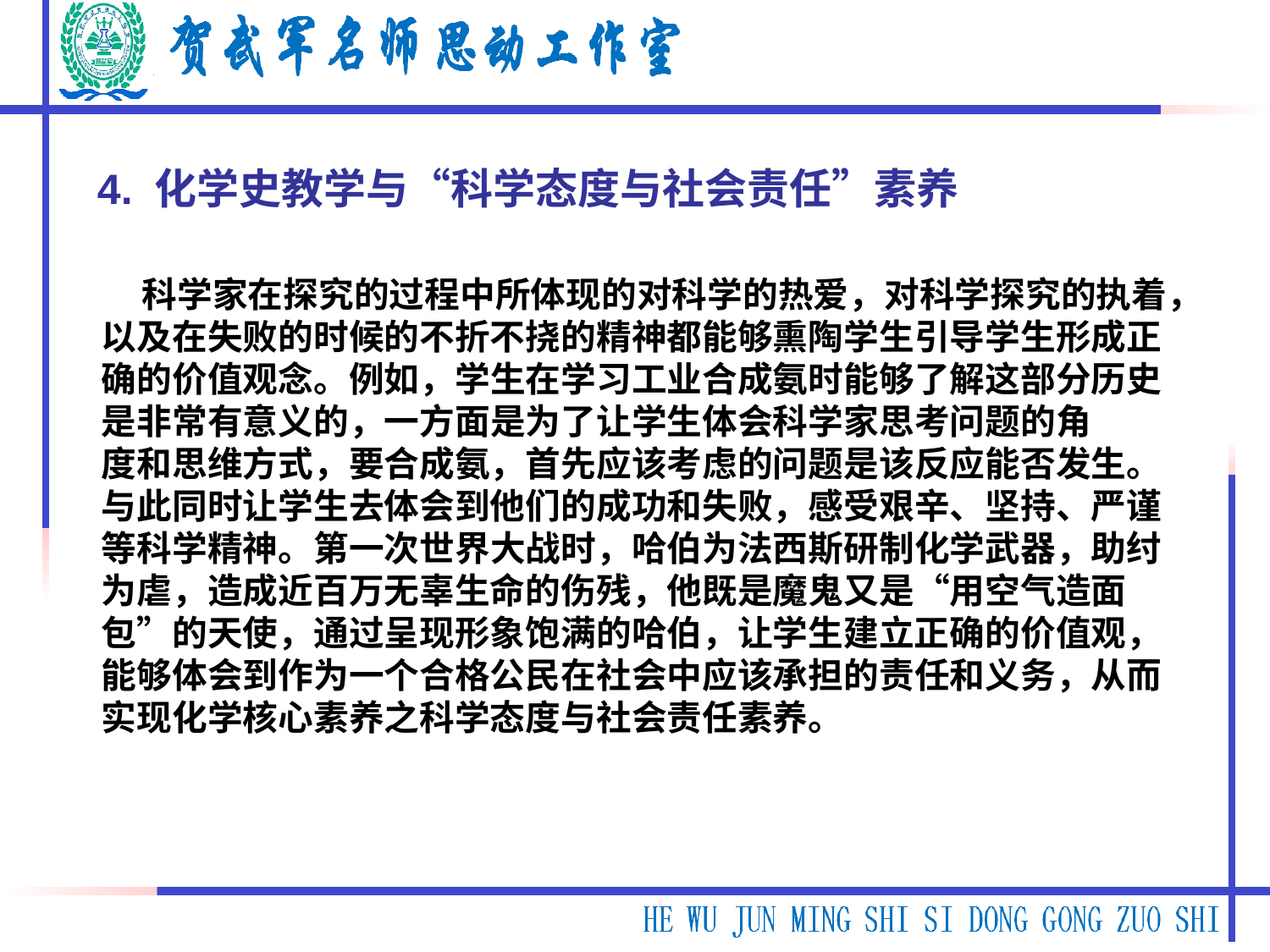

4. 化学史教学与“科学态度与社会责任”素养
    科学家在探究的过程中所体现的对科学的热爱，对科学探究的执着，以及在失败的时候的不折不挠的精神都能够熏陶学生引导学生形成正确的价值观念。例如，学生在学习工业合成氨时能够了解这部分历史是非常有意义的，一方面是为了让学生体会科学家思考问题的角
度和思维方式，要合成氨，首先应该考虑的问题是该反应能否发生。与此同时让学生去体会到他们的成功和失败，感受艰辛、坚持、严谨等科学精神。第一次世界大战时，哈伯为法西斯研制化学武器，助纣为虐，造成近百万无辜生命的伤残，他既是魔鬼又是“用空气造面包”的天使，通过呈现形象饱满的哈伯，让学生建立正确的价值观，能够体会到作为一个合格公民在社会中应该承担的责任和义务，从而实现化学核心素养之科学态度与社会责任素养。